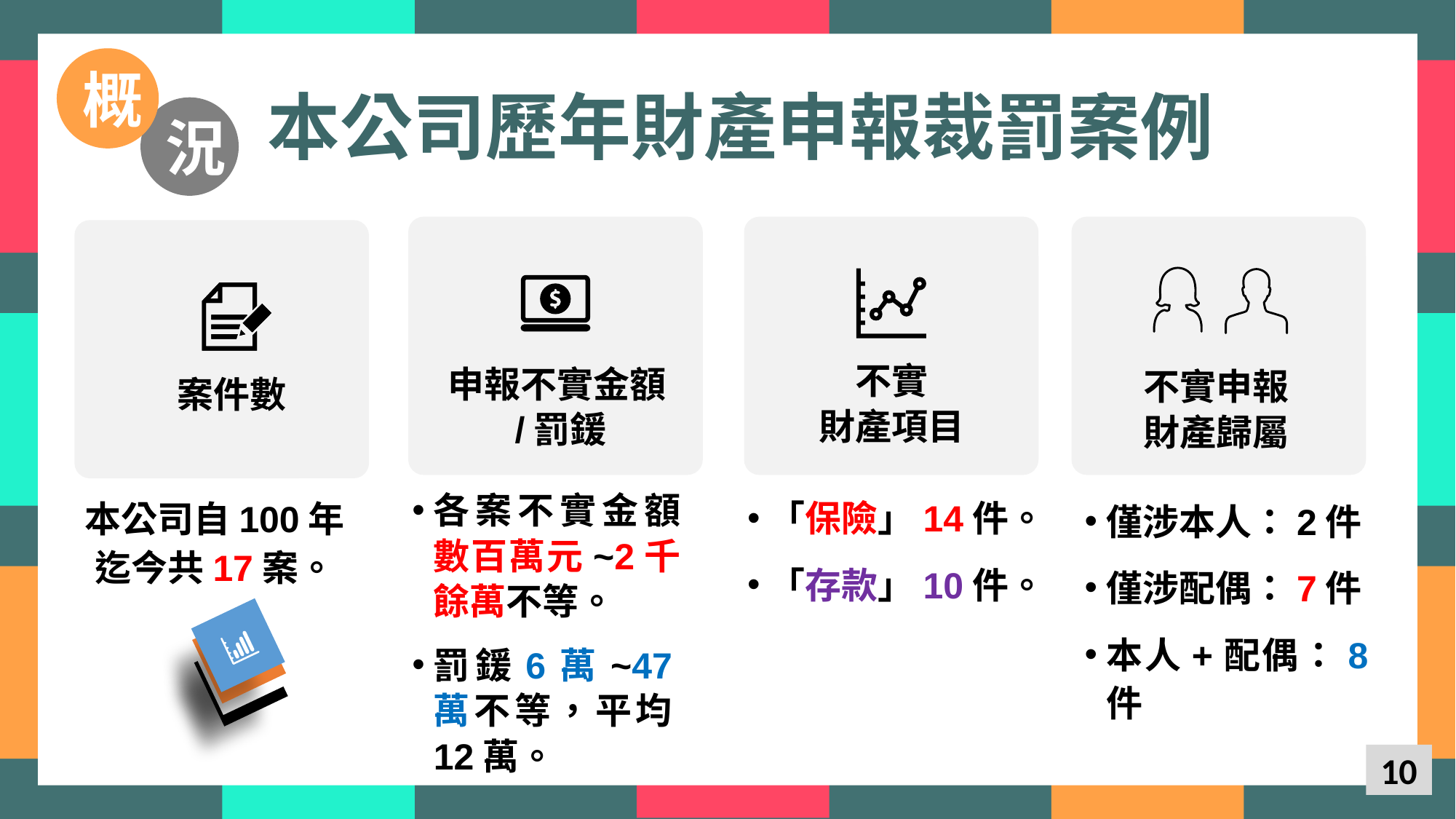

概

本公司歷年財產申報裁罰案例
況

不實
財產項目
申報不實金額/罰鍰
不實申報財產歸屬
案件數

各案不實金額數百萬元~2千餘萬不等。
罰鍰6萬~47萬不等，平均12萬。
本公司自100年迄今共17案。
「保險」14件。
「存款」10件。
僅涉本人：2件
僅涉配偶：7件
本人+配偶：8件

10